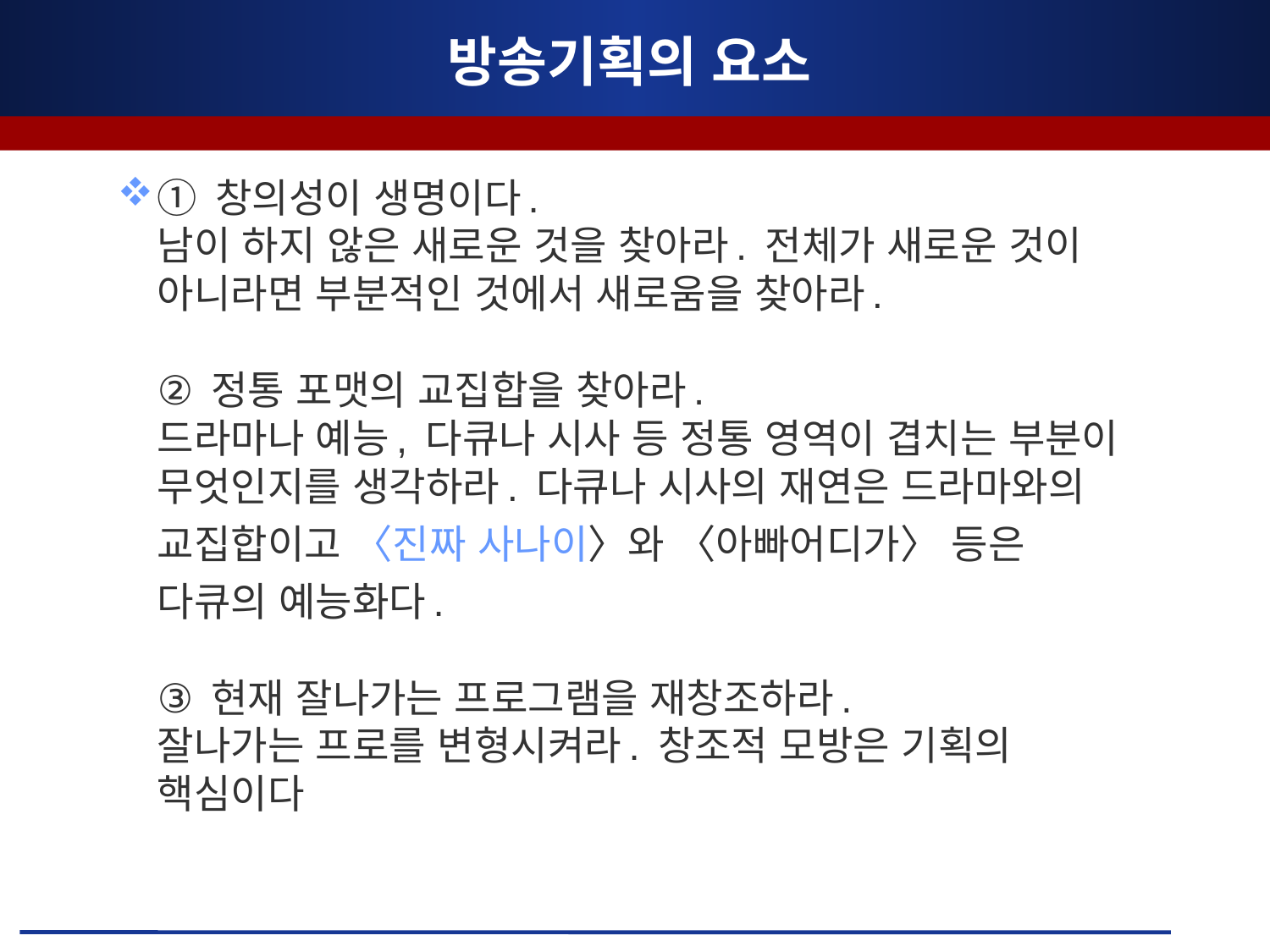

# 방송기획의 요소
① 창의성이 생명이다.
남이 하지 않은 새로운 것을 찾아라. 전체가 새로운 것이 아니라면 부분적인 것에서 새로움을 찾아라.
② 정통 포맷의 교집합을 찾아라.
드라마나 예능, 다큐나 시사 등 정통 영역이 겹치는 부분이 무엇인지를 생각하라. 다큐나 시사의 재연은 드라마와의 교집합이고 〈진짜 사나이〉와 〈아빠어디가〉 등은 다큐의 예능화다.
③ 현재 잘나가는 프로그램을 재창조하라.
잘나가는 프로를 변형시켜라. 창조적 모방은 기획의 핵심이다